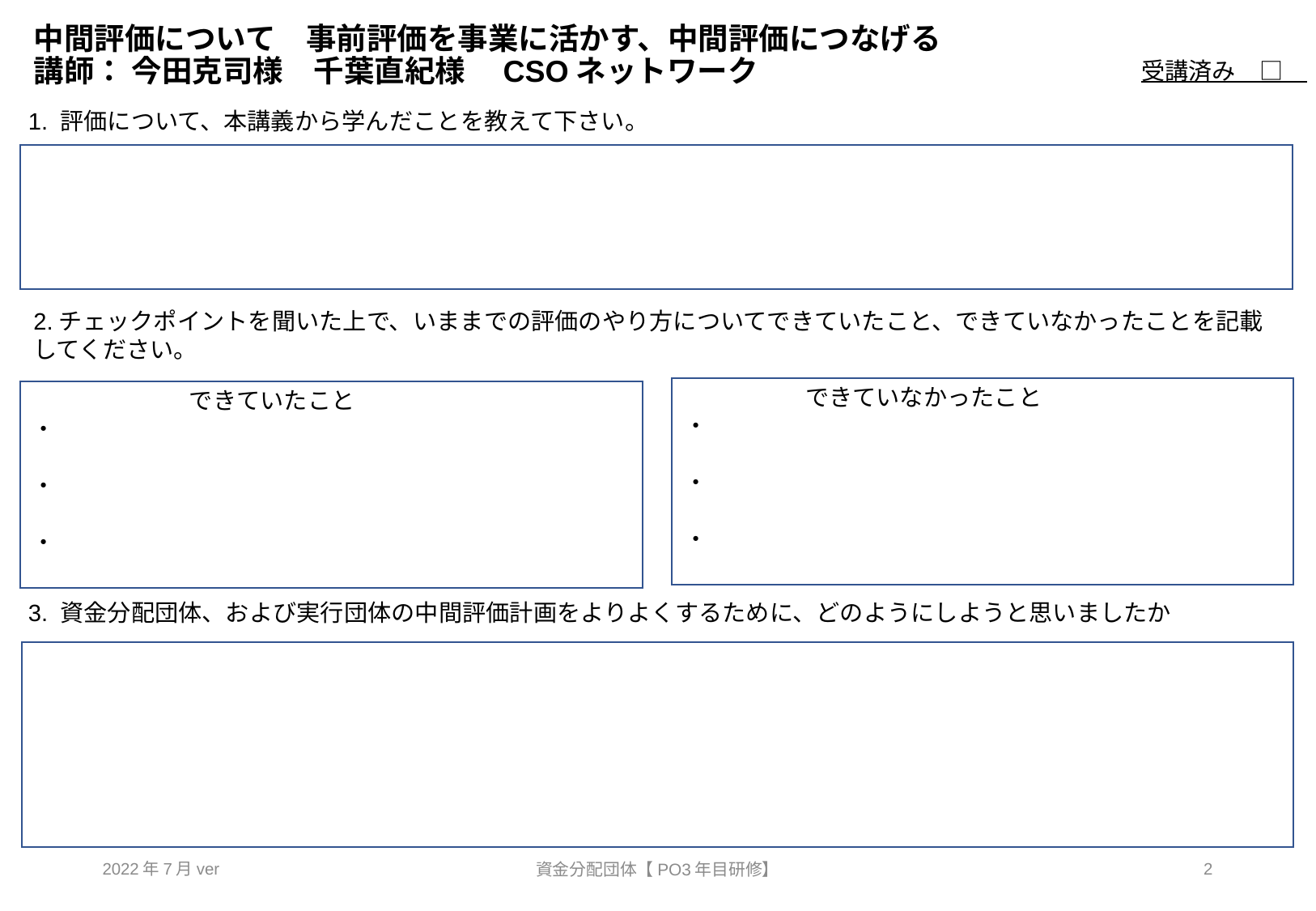

# 中間評価について　事前評価を事業に活かす、中間評価につなげる　 講師： 今田克司様　千葉直紀様　CSOネットワーク
受講済み　□
1. 評価について、本講義から学んだことを教えて下さい。

2.チェックポイントを聞いた上で、いままでの評価のやり方についてできていたこと、できていなかったことを記載してください。
できていなかったこと
・

・

・

できていたこと
・

・

・

3. 資金分配団体、および実行団体の中間評価計画をよりよくするために、どのようにしようと思いましたか

2022年7月ver
資金分配団体【PO3年目研修】
2